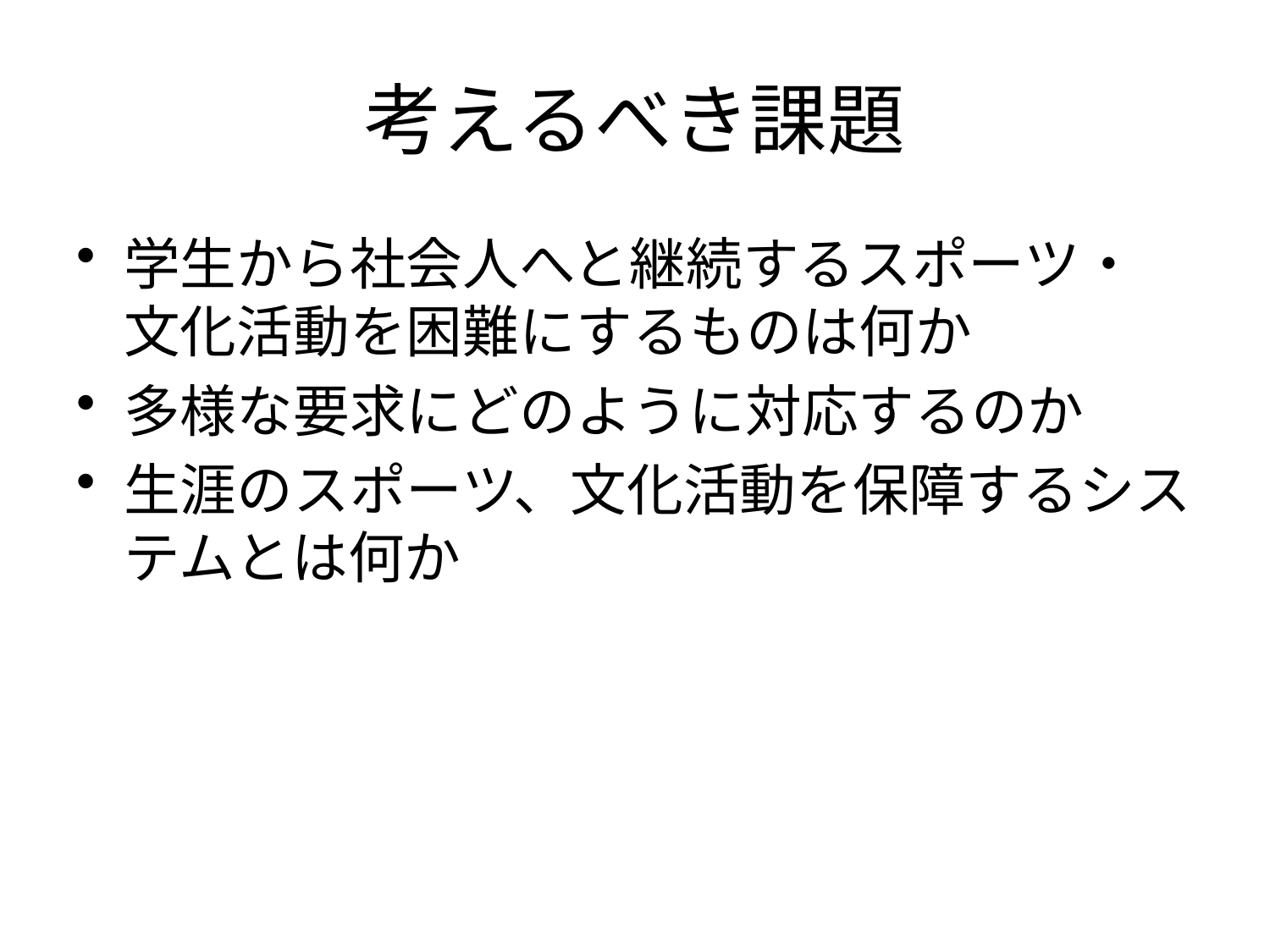

# 考えるべき課題
学生から社会人へと継続するスポーツ・文化活動を困難にするものは何か
多様な要求にどのように対応するのか
生涯のスポーツ、文化活動を保障するシステムとは何か